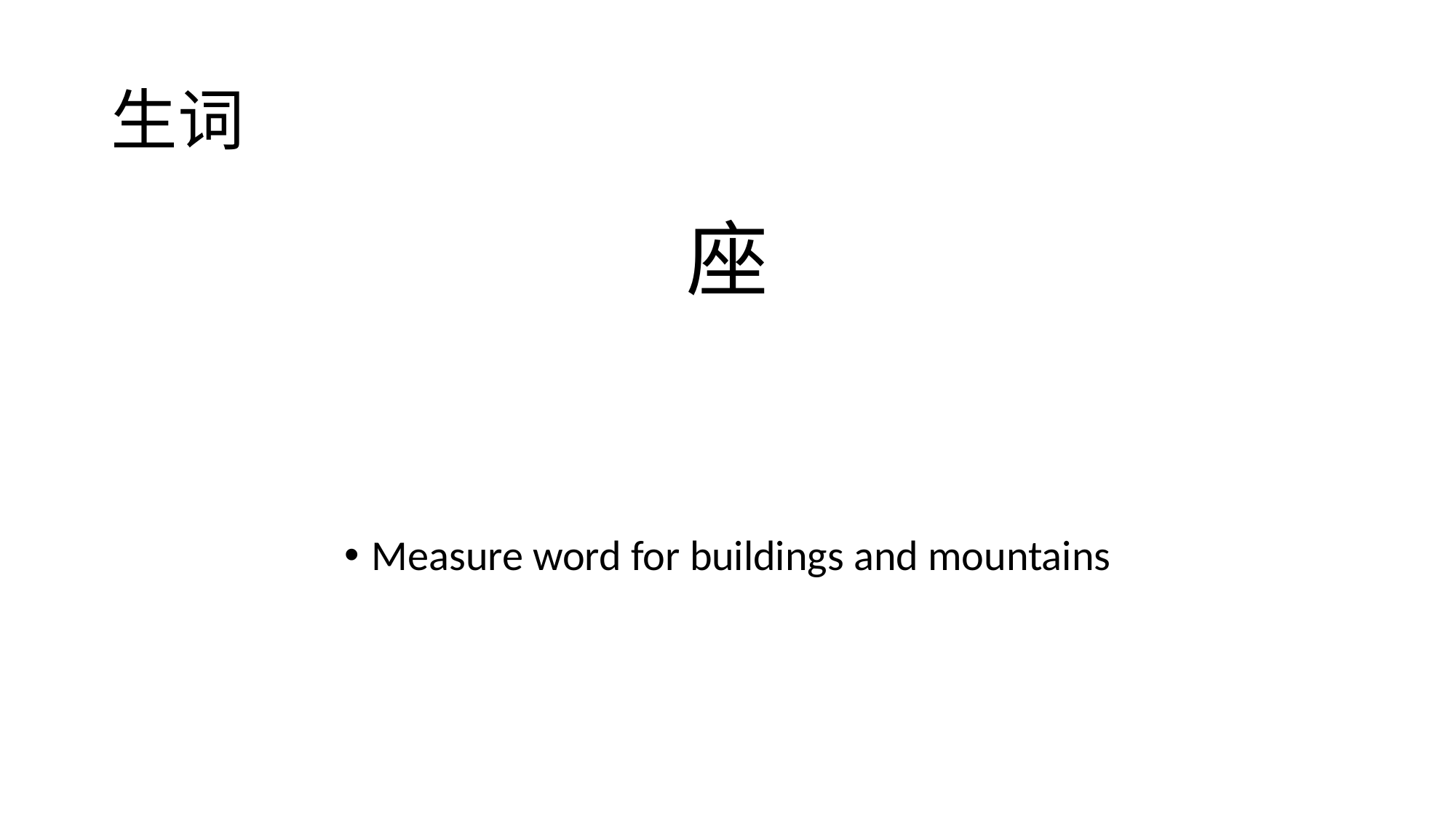

# 生词
座

Measure word for buildings and mountains